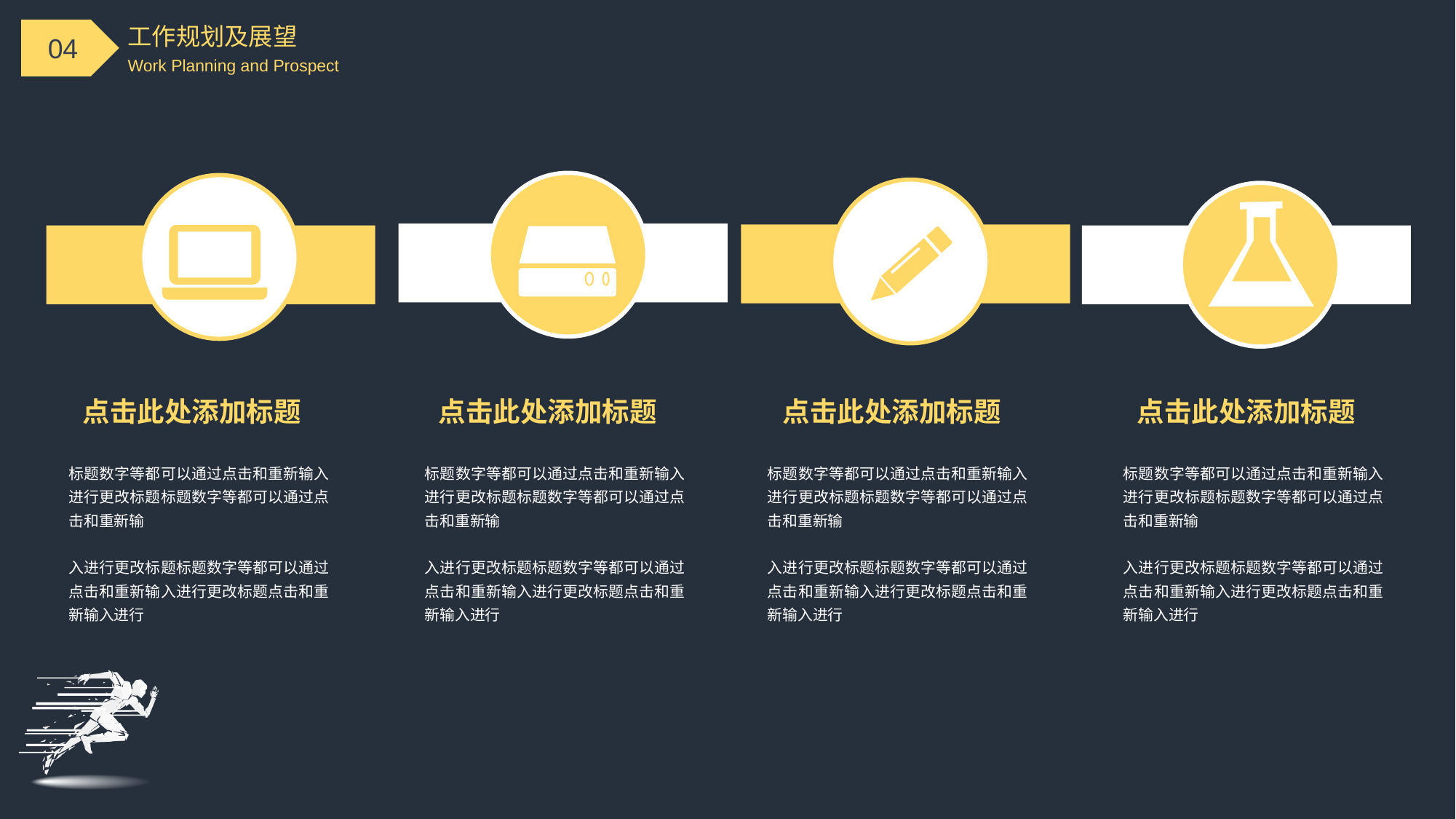

# 工作规划及展望
Work Planning and Prospect

点击此处添加标题
点击此处添加标题
点击此处添加标题
点击此处添加标题
标题数字等都可以通过点击和重新输入进行更改标题标题数字等都可以通过点击和重新输

入进行更改标题标题数字等都可以通过点击和重新输入进行更改标题点击和重新输入进行

标题数字等都可以通过点击和重新输入进行更改标题标题数字等都可以通过点击和重新输

入进行更改标题标题数字等都可以通过点击和重新输入进行更改标题点击和重新输入进行

标题数字等都可以通过点击和重新输入进行更改标题标题数字等都可以通过点击和重新输

入进行更改标题标题数字等都可以通过点击和重新输入进行更改标题点击和重新输入进行

标题数字等都可以通过点击和重新输入进行更改标题标题数字等都可以通过点击和重新输

入进行更改标题标题数字等都可以通过点击和重新输入进行更改标题点击和重新输入进行